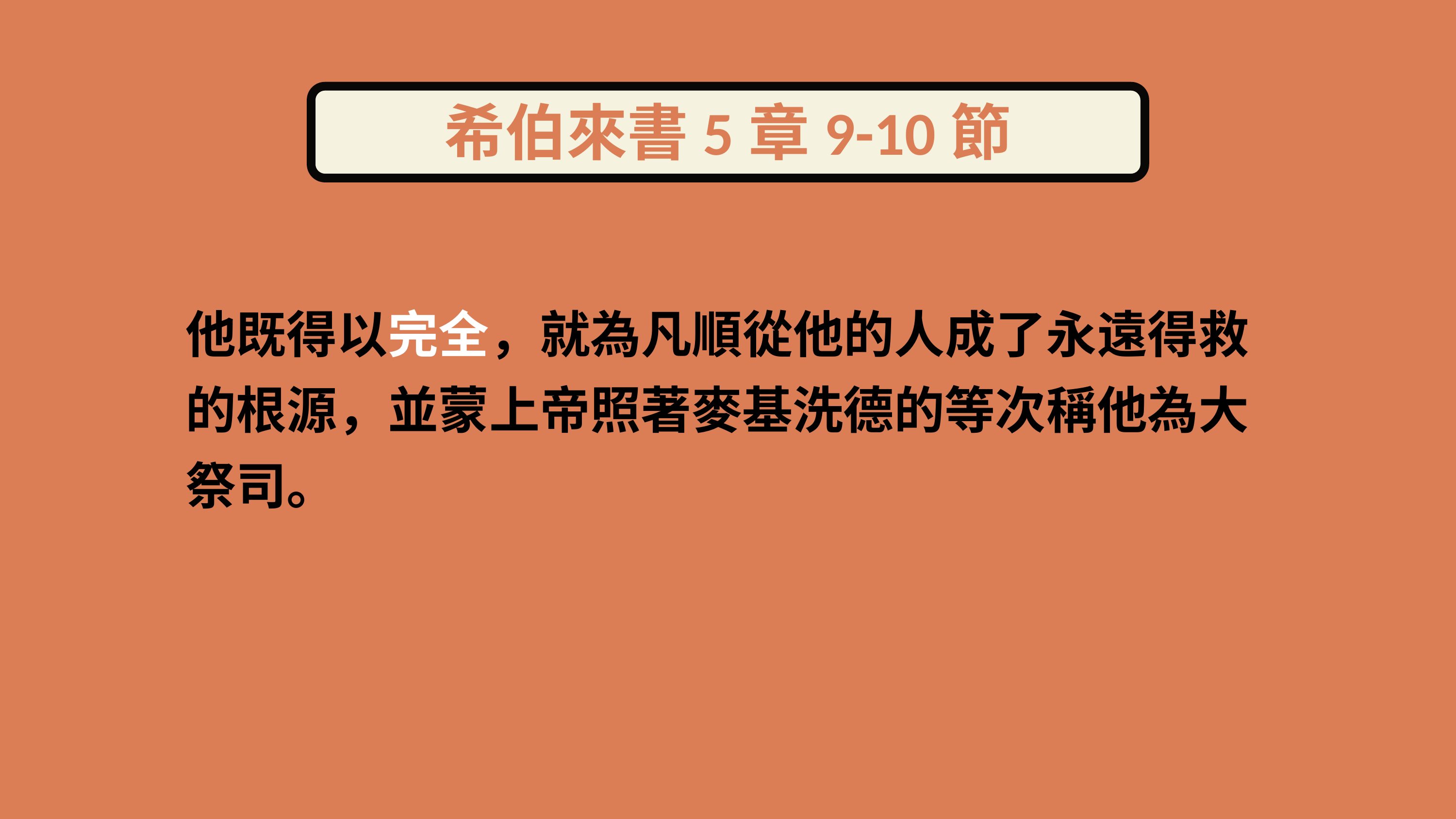

希伯來書5章9-10節

他既得以完全，就為凡順從他的人成了永遠得救的根源，並蒙上帝照著麥基洗德的等次稱他為大祭司。